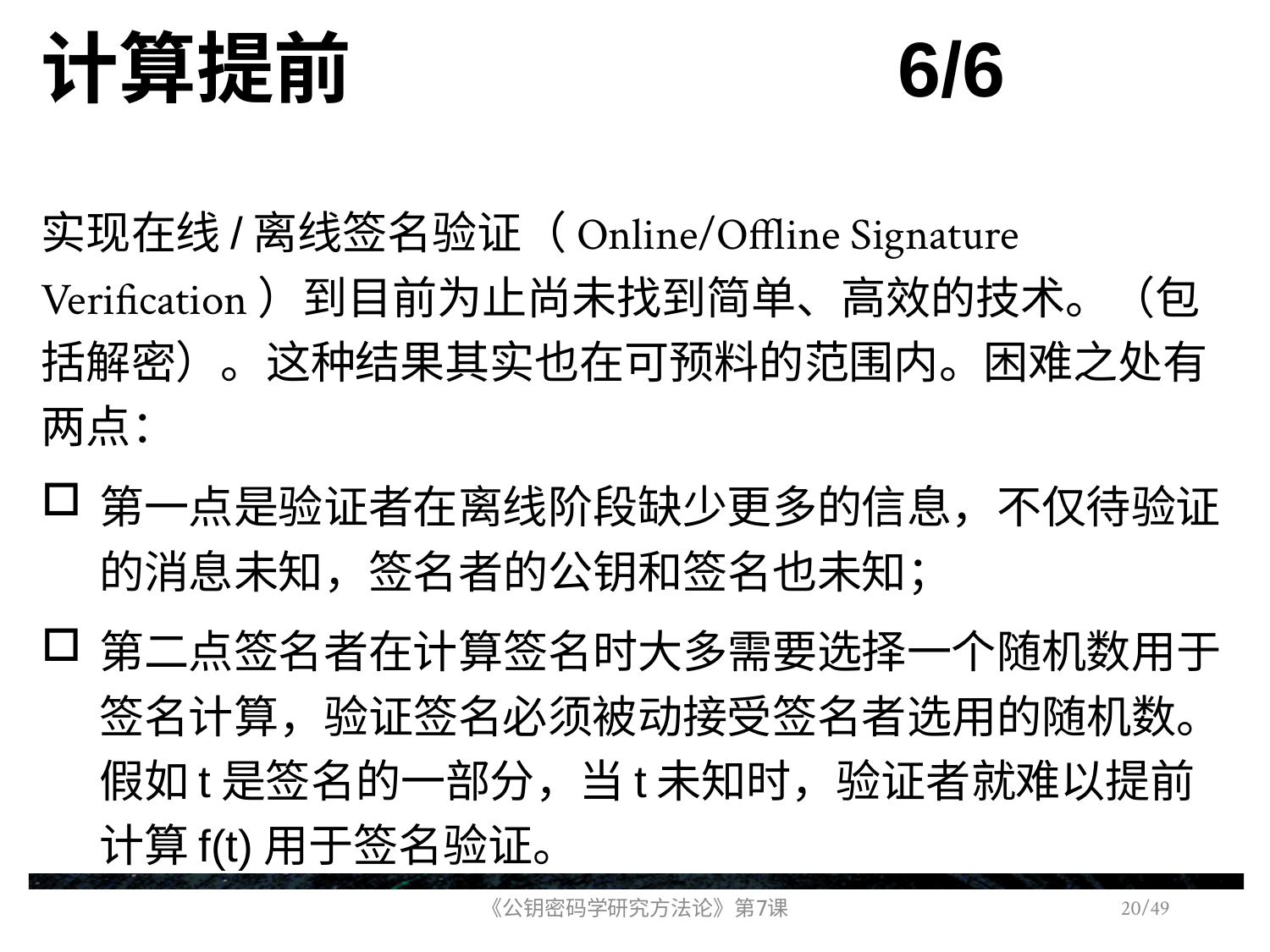

# 计算提前                              6/6
实现在线/离线签名验证（Online/Offline Signature Verification）到目前为止尚未找到简单、高效的技术。（包括解密）。这种结果其实也在可预料的范围内。困难之处有两点：
第一点是验证者在离线阶段缺少更多的信息，不仅待验证的消息未知，签名者的公钥和签名也未知；
第二点签名者在计算签名时大多需要选择一个随机数用于签名计算，验证签名必须被动接受签名者选用的随机数。假如t是签名的一部分，当t未知时，验证者就难以提前计算f(t)用于签名验证。
《公钥密码学研究方法论》第7课
20/49